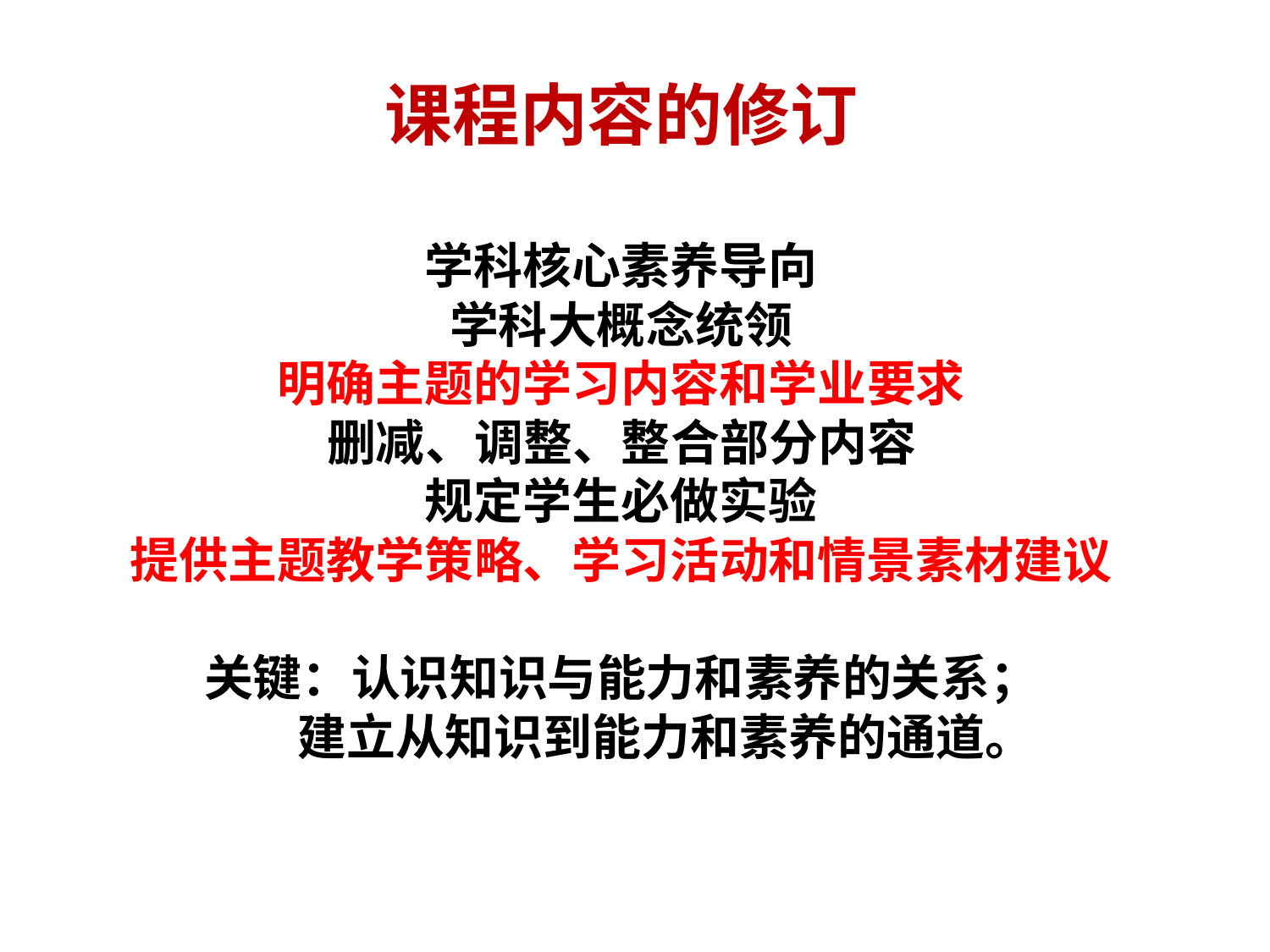

# 课程内容的修订 学科核心素养导向 学科大概念统领 明确主题的学习内容和学业要求 删减、调整、整合部分内容 规定学生必做实验 提供主题教学策略、学习活动和情景素材建议 关键：认识知识与能力和素养的关系； 建立从知识到能力和素养的通道。